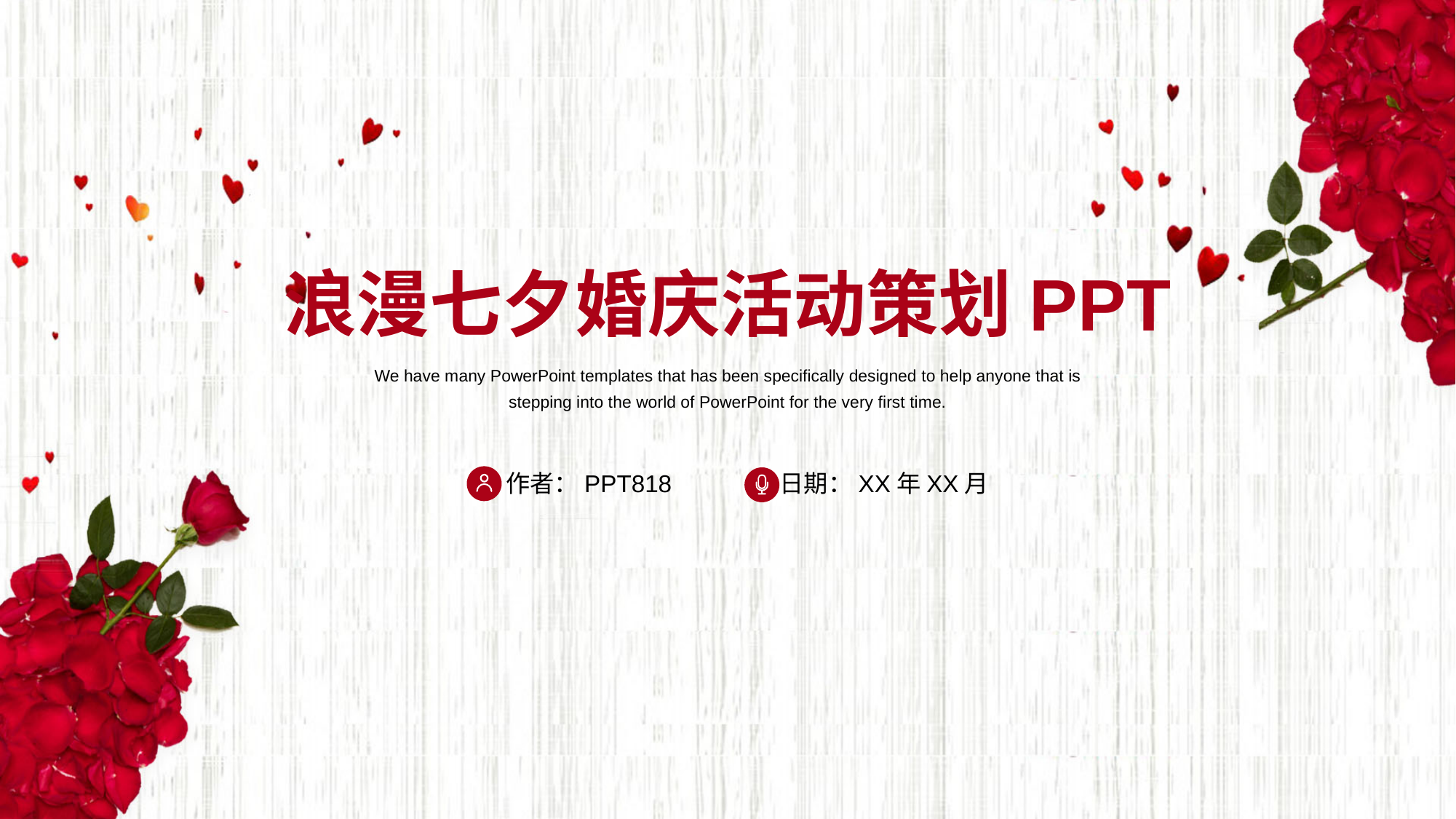

浪漫七夕婚庆活动策划PPT
We have many PowerPoint templates that has been specifically designed to help anyone that is stepping into the world of PowerPoint for the very first time.
作者：PPT818

日期：XX年XX月